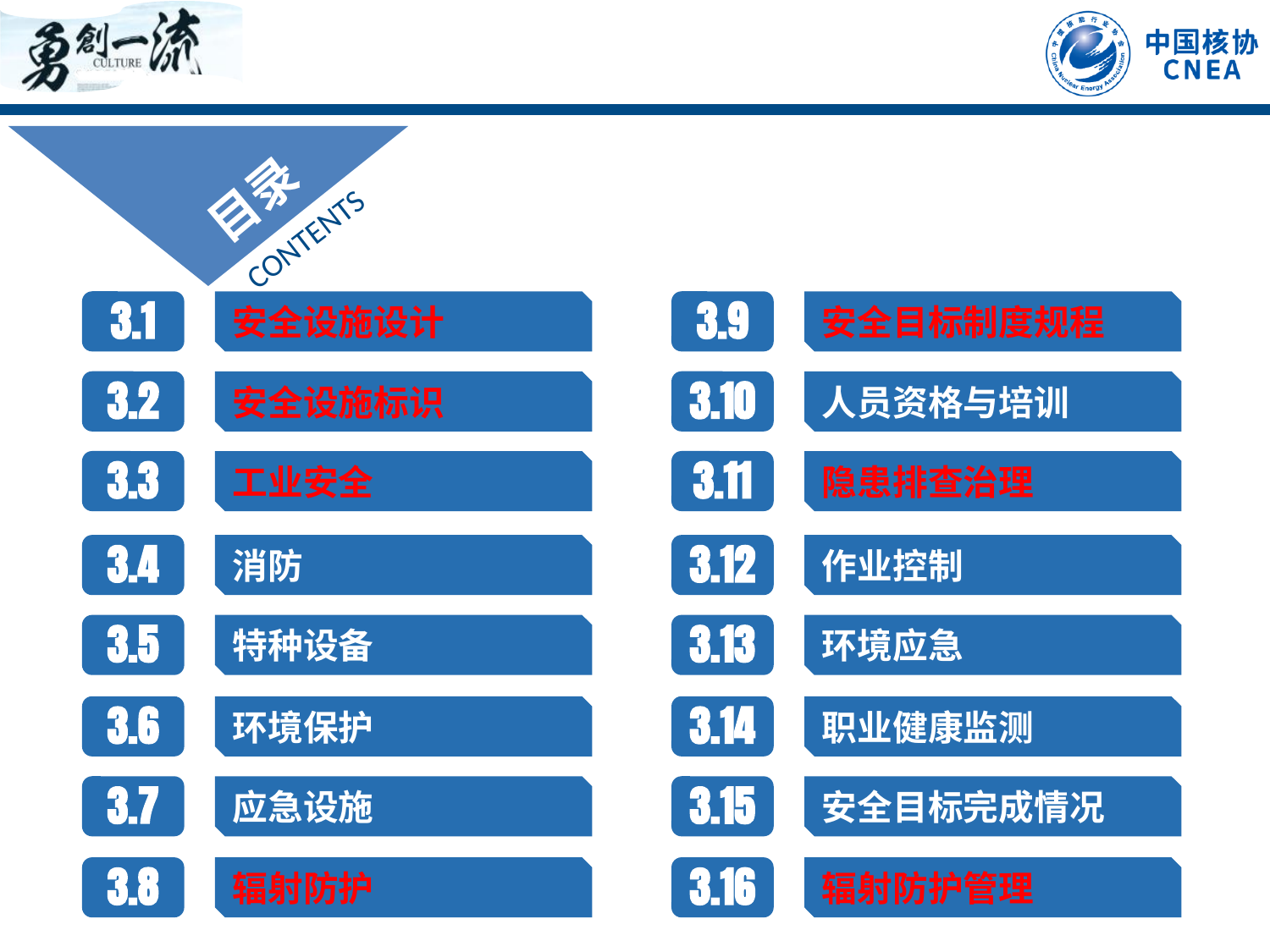

目录
CONTENTS
3.1
安全设施设计
3.9
安全目标制度规程
3.2
安全设施标识
3.10
人员资格与培训
3.3
工业安全
3.11
隐患排查治理
3.4
消防
3.12
作业控制
3.5
特种设备
3.13
环境应急
3.6
环境保护
3.14
职业健康监测
3.7
应急设施
3.15
安全目标完成情况
3.8
辐射防护
3.16
辐射防护管理